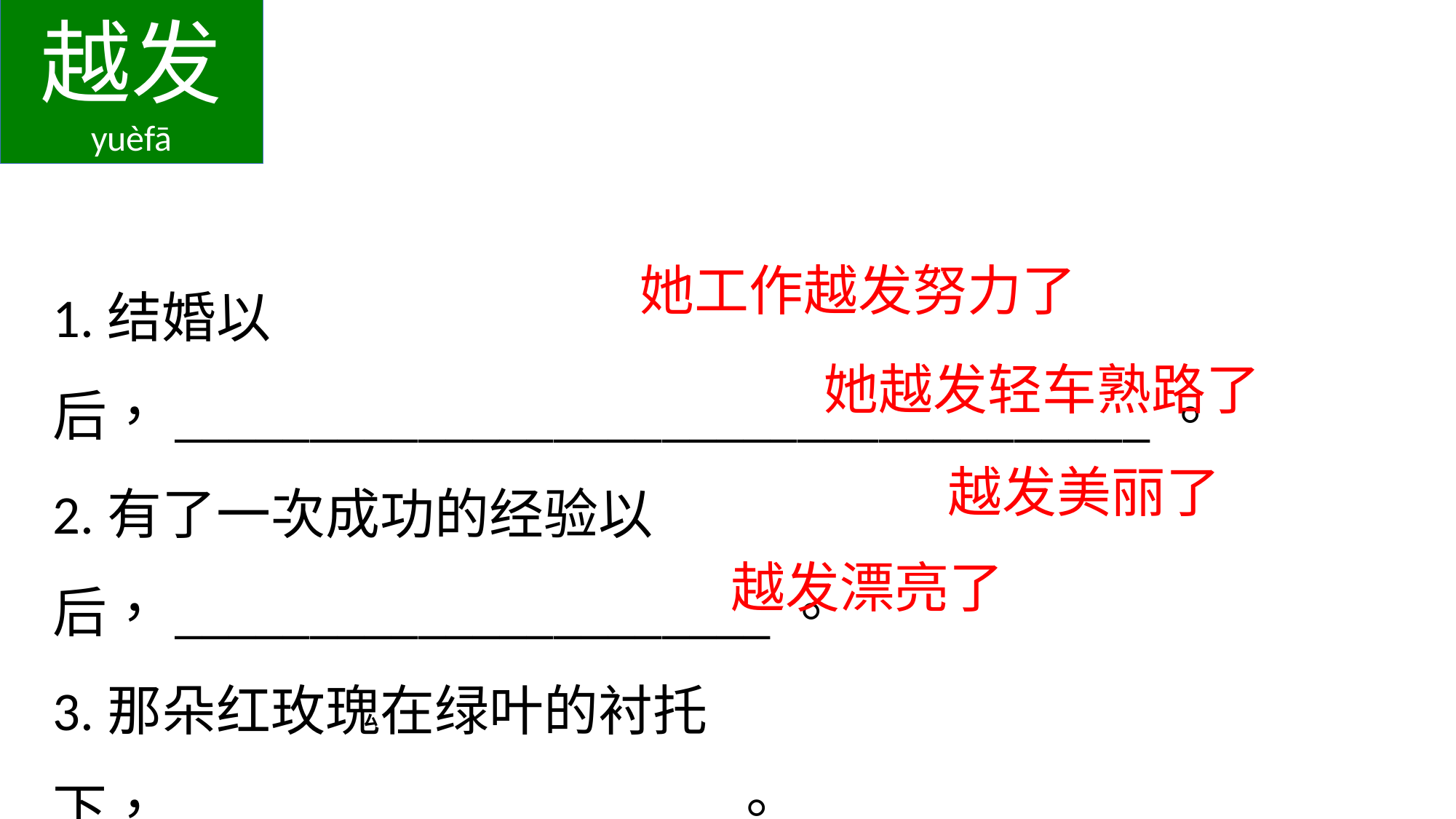

越发
yuèfā
1.结婚以后，____________________________________。
2.有了一次成功的经验以后，______________________。
3.那朵红玫瑰在绿叶的衬托下，____________________。
4.几年不见，她__________________________________。
她工作越发努力了
她越发轻车熟路了
越发美丽了
越发漂亮了